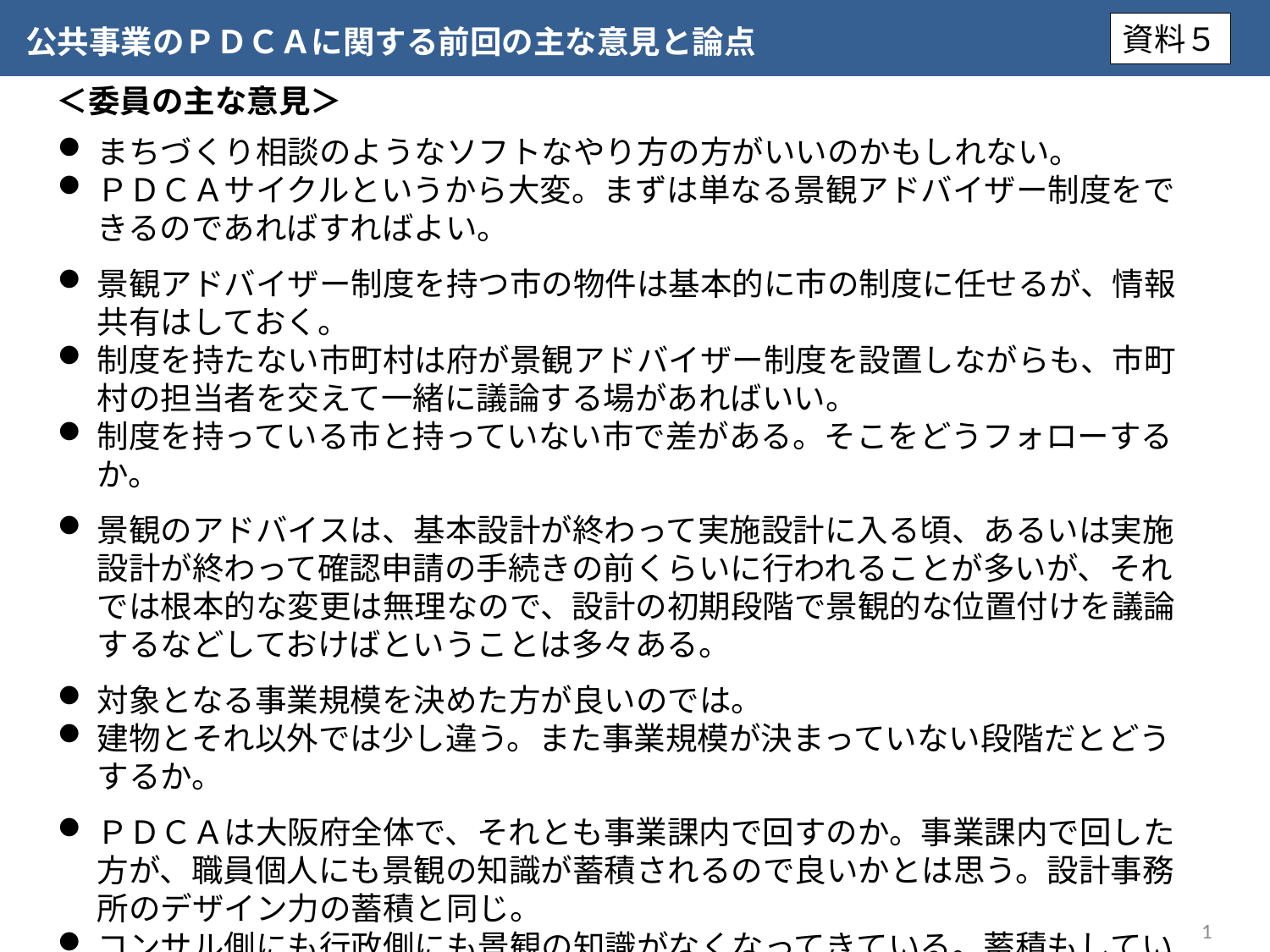

資料５
公共事業のＰＤＣＡに関する前回の主な意見と論点
＜委員の主な意見＞
まちづくり相談のようなソフトなやり方の方がいいのかもしれない。
ＰＤＣＡサイクルというから大変。まずは単なる景観アドバイザー制度をできるのであればすればよい。

景観アドバイザー制度を持つ市の物件は基本的に市の制度に任せるが、情報共有はしておく。
制度を持たない市町村は府が景観アドバイザー制度を設置しながらも、市町村の担当者を交えて一緒に議論する場があればいい。
制度を持っている市と持っていない市で差がある。そこをどうフォローするか。

景観のアドバイスは、基本設計が終わって実施設計に入る頃、あるいは実施設計が終わって確認申請の手続きの前くらいに行われることが多いが、それでは根本的な変更は無理なので、設計の初期段階で景観的な位置付けを議論するなどしておけばということは多々ある。

対象となる事業規模を決めた方が良いのでは。
建物とそれ以外では少し違う。また事業規模が決まっていない段階だとどうするか。

ＰＤＣＡは大阪府全体で、それとも事業課内で回すのか。事業課内で回した方が、職員個人にも景観の知識が蓄積されるので良いかとは思う。設計事務所のデザイン力の蓄積と同じ。
コンサル側にも行政側にも景観の知識がなくなってきている。蓄積もしていかないといけない。
1